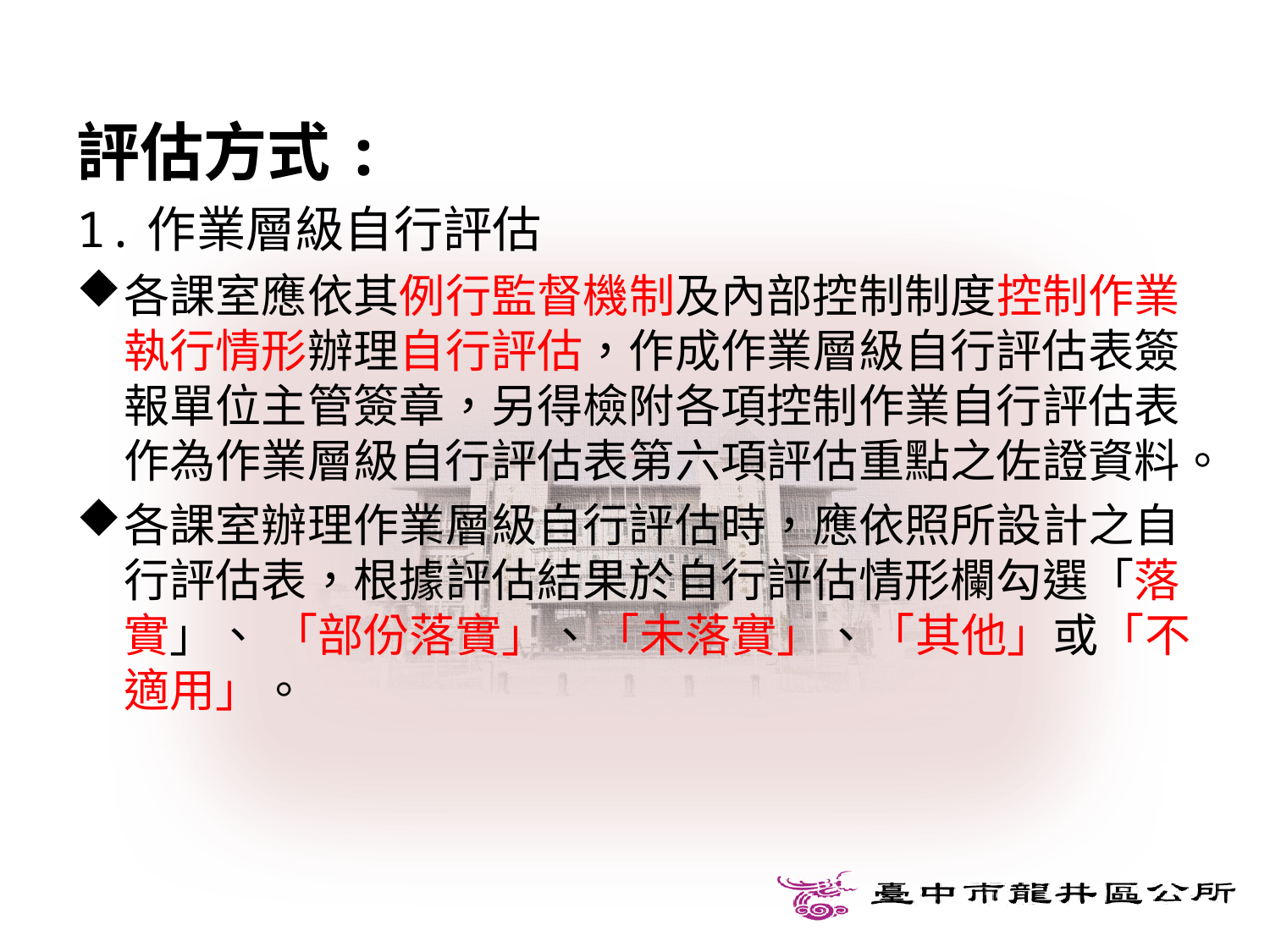

評估方式:
1.作業層級自行評估
各課室應依其例行監督機制及內部控制制度控制作業執行情形辦理自行評估，作成作業層級自行評估表簽報單位主管簽章，另得檢附各項控制作業自行評估表作為作業層級自行評估表第六項評估重點之佐證資料。
各課室辦理作業層級自行評估時，應依照所設計之自行評估表，根據評估結果於自行評估情形欄勾選「落實」、 「部份落實」、「未落實」、「其他」或「不適用」。